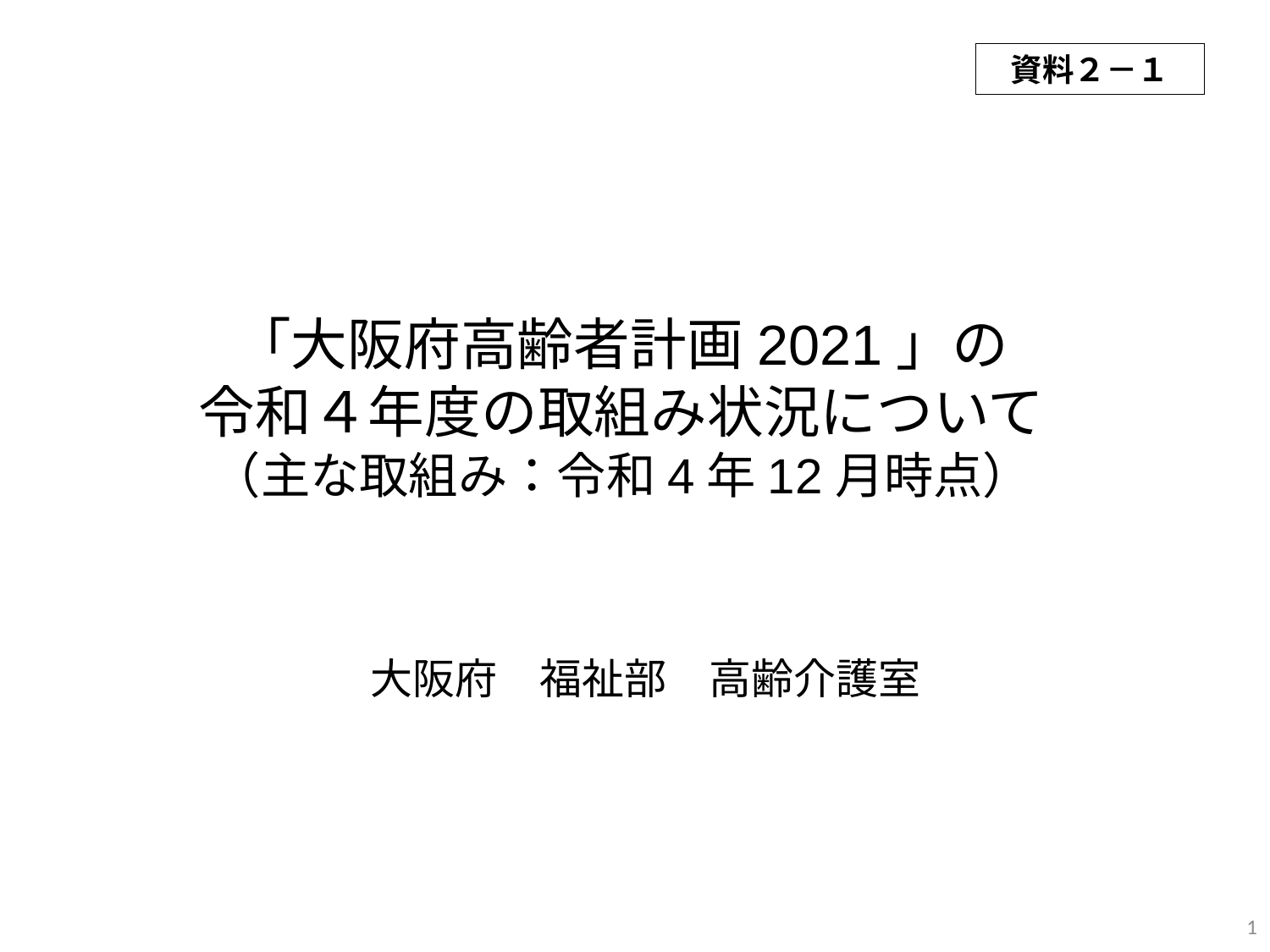

資料２－１

「大阪府高齢者計画2021」の
令和４年度の取組み状況について
（主な取組み：令和4年12月時点）
大阪府　福祉部　高齢介護室
1